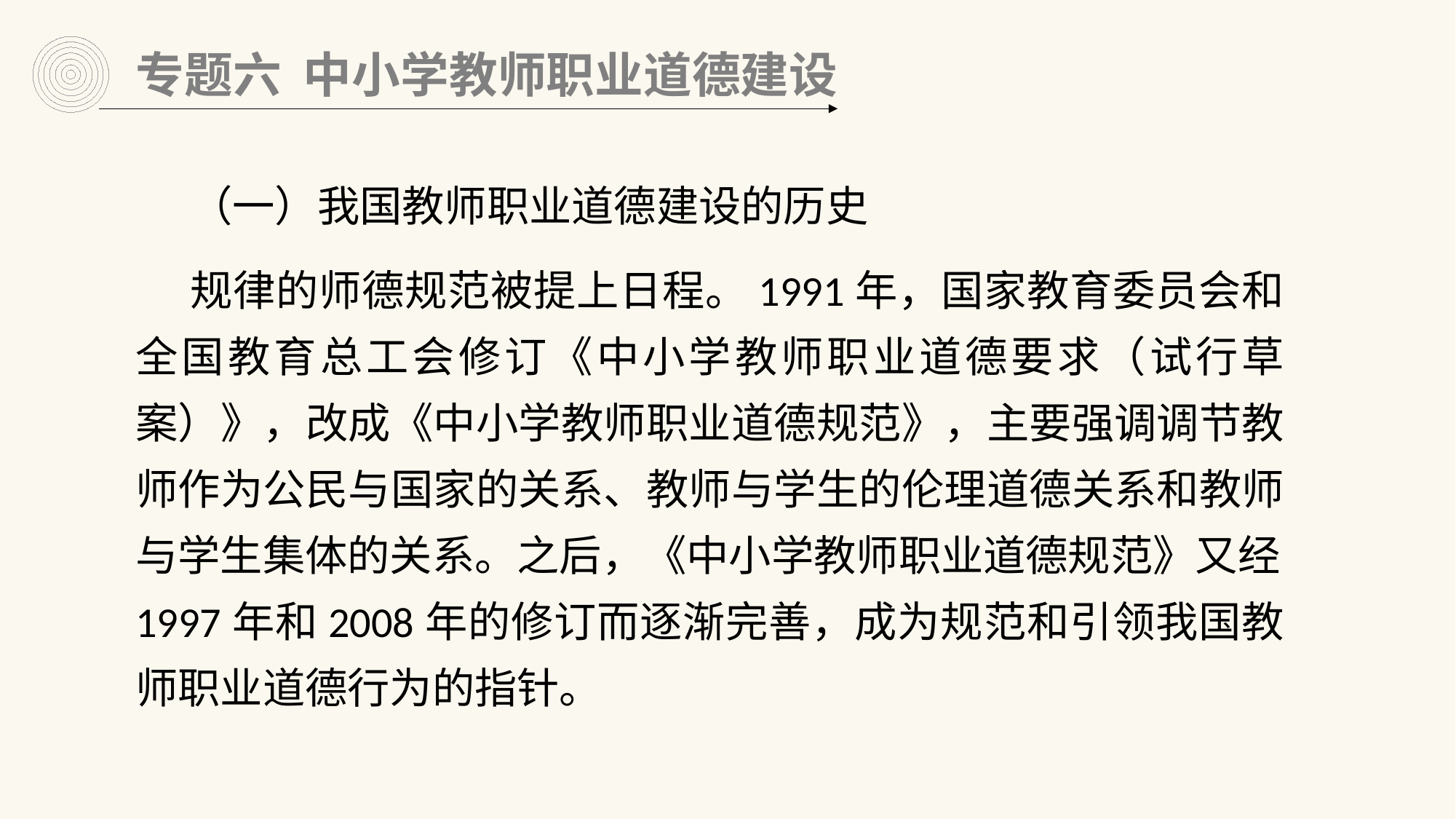

专题六  中小学教师职业道德建设
（一）我国教师职业道德建设的历史
规律的师德规范被提上日程。1991年，国家教育委员会和全国教育总工会修订《中小学教师职业道德要求（试行草案）》，改成《中小学教师职业道德规范》，主要强调调节教师作为公民与国家的关系、教师与学生的伦理道德关系和教师与学生集体的关系。之后，《中小学教师职业道德规范》又经1997年和2008年的修订而逐渐完善，成为规范和引领我国教师职业道德行为的指针。